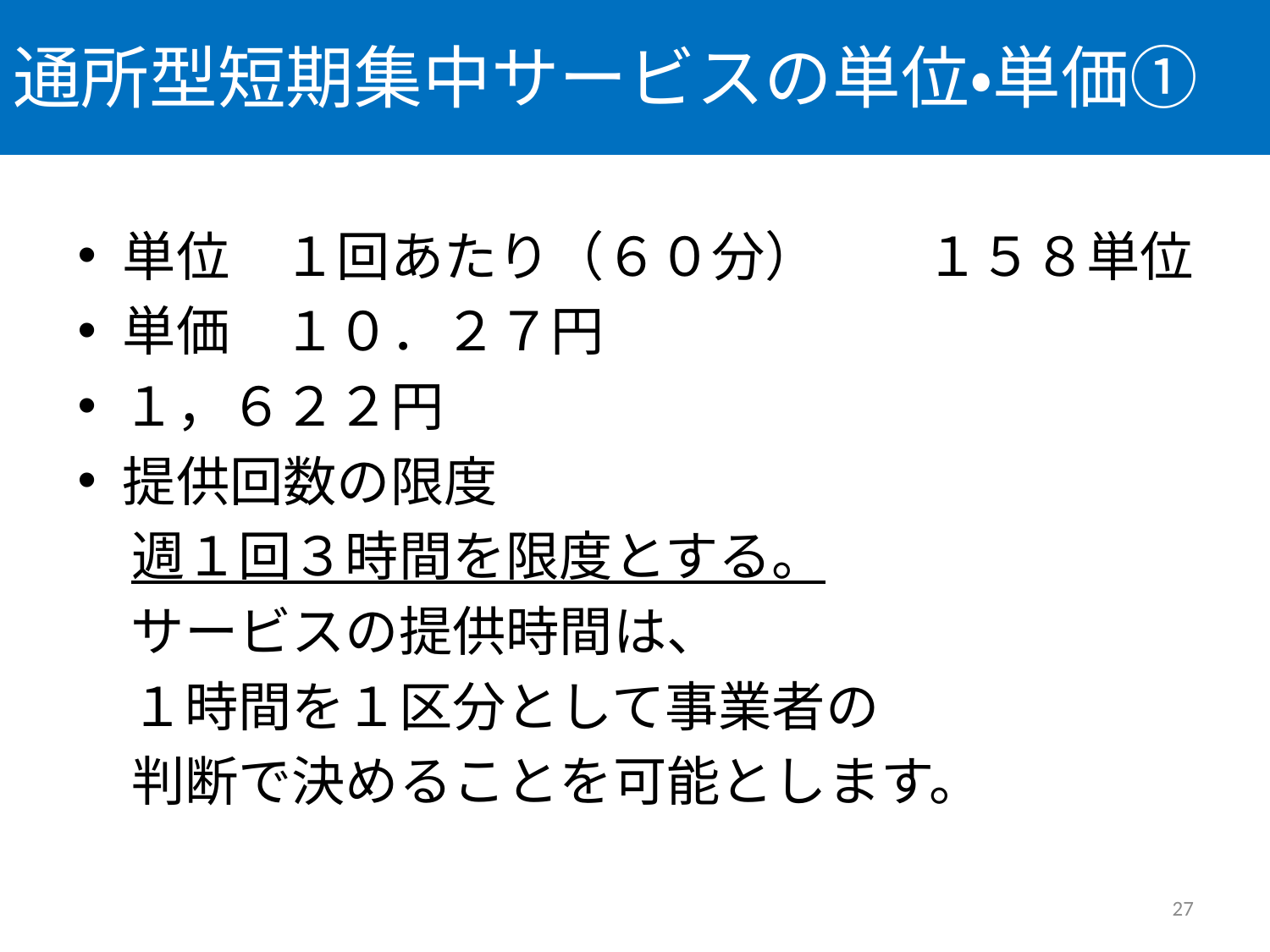

# 通所型短期集中サービスの単位・単価①
単位　１回あたり（６０分）　　１５８単位
単価　１０．２７円
１，６２２円
提供回数の限度
　週１回３時間を限度とする。
　サービスの提供時間は、
　１時間を１区分として事業者の
　判断で決めることを可能とします。
27